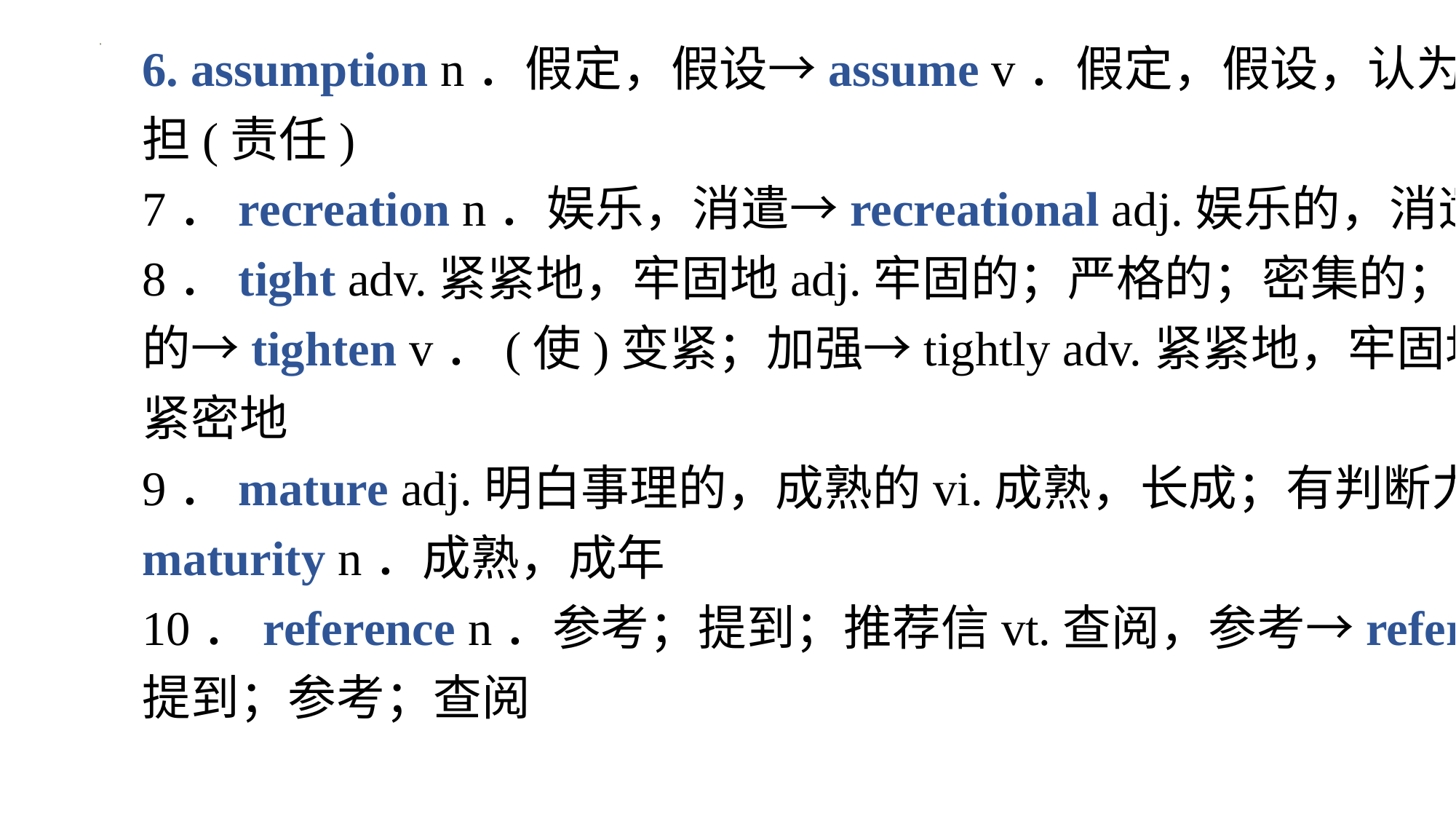

6. assumption n．假定，假设→assume v．假定，假设，认为；承担(责任)
7．recreation n．娱乐，消遣→recreational adj.娱乐的，消遣的
8．tight adv.紧紧地，牢固地adj.牢固的；严格的；密集的；亲密的→tighten v．(使)变紧；加强→tightly adv.紧紧地，牢固地，紧密地
9．mature adj.明白事理的，成熟的vi.成熟，长成；有判断力→maturity n．成熟，成年
10．reference n．参考；提到；推荐信vt.查阅，参考→refer v．提到；参考；查阅